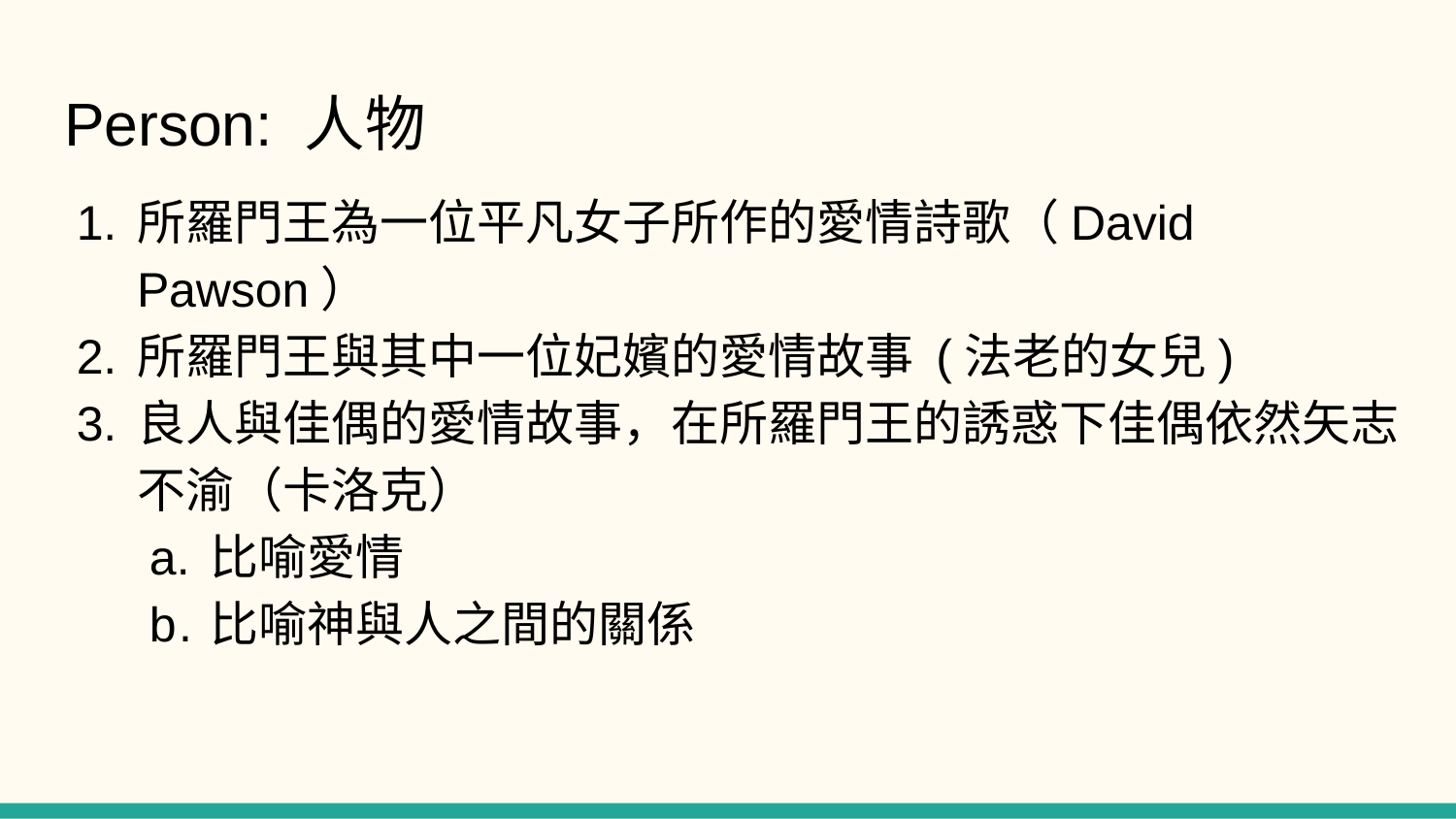

# Person: 人物
所羅門王為一位平凡女子所作的愛情詩歌（David Pawson）
所羅門王與其中一位妃嬪的愛情故事 (法老的女兒)
良人與佳偶的愛情故事，在所羅門王的誘惑下佳偶依然矢志不渝（卡洛克）
比喻愛情
比喻神與人之間的關係